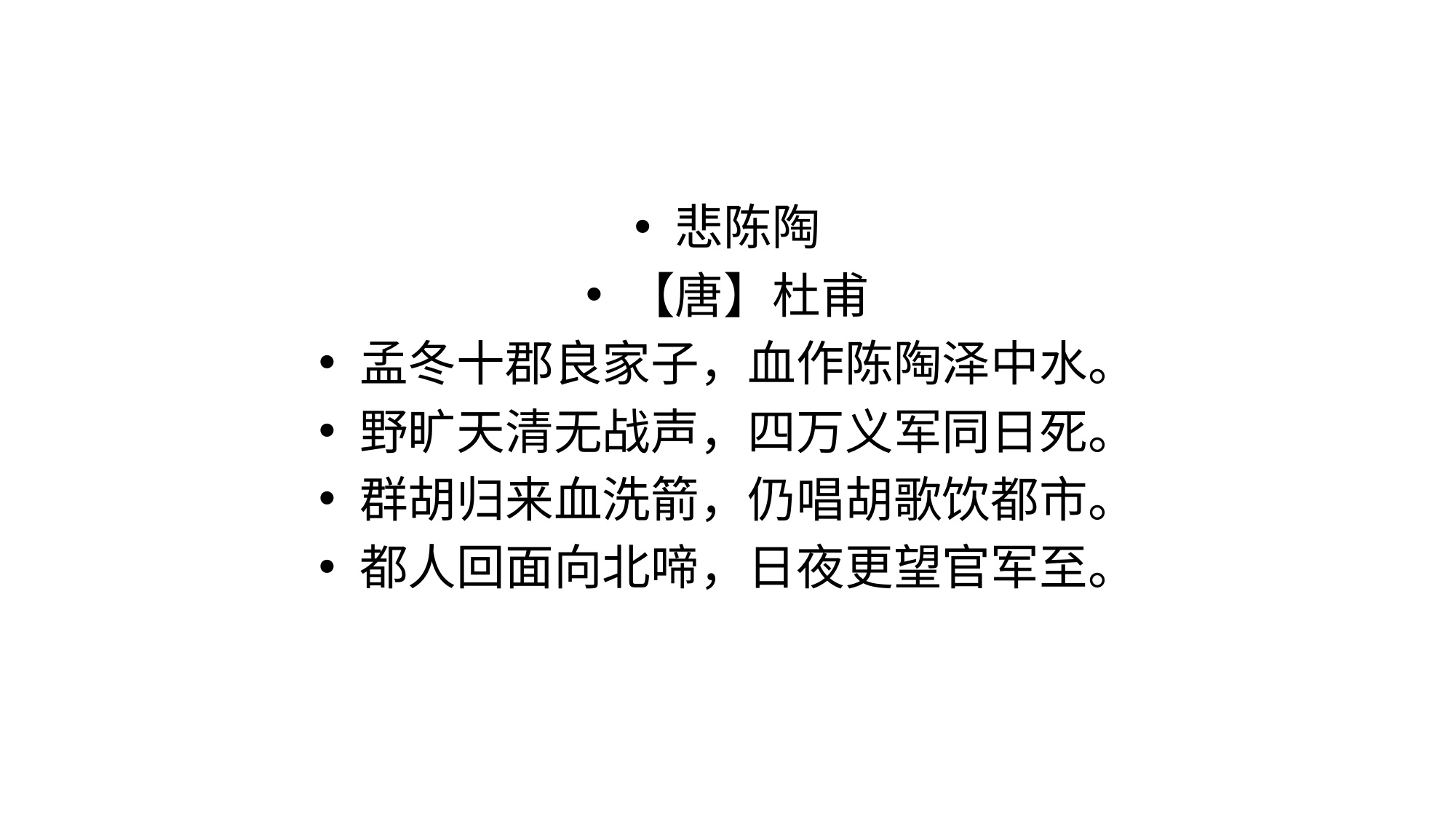

#
悲陈陶
【唐】杜甫
孟冬十郡良家子，血作陈陶泽中水。
野旷天清无战声，四万义军同日死。
群胡归来血洗箭，仍唱胡歌饮都市。
都人回面向北啼，日夜更望官军至。